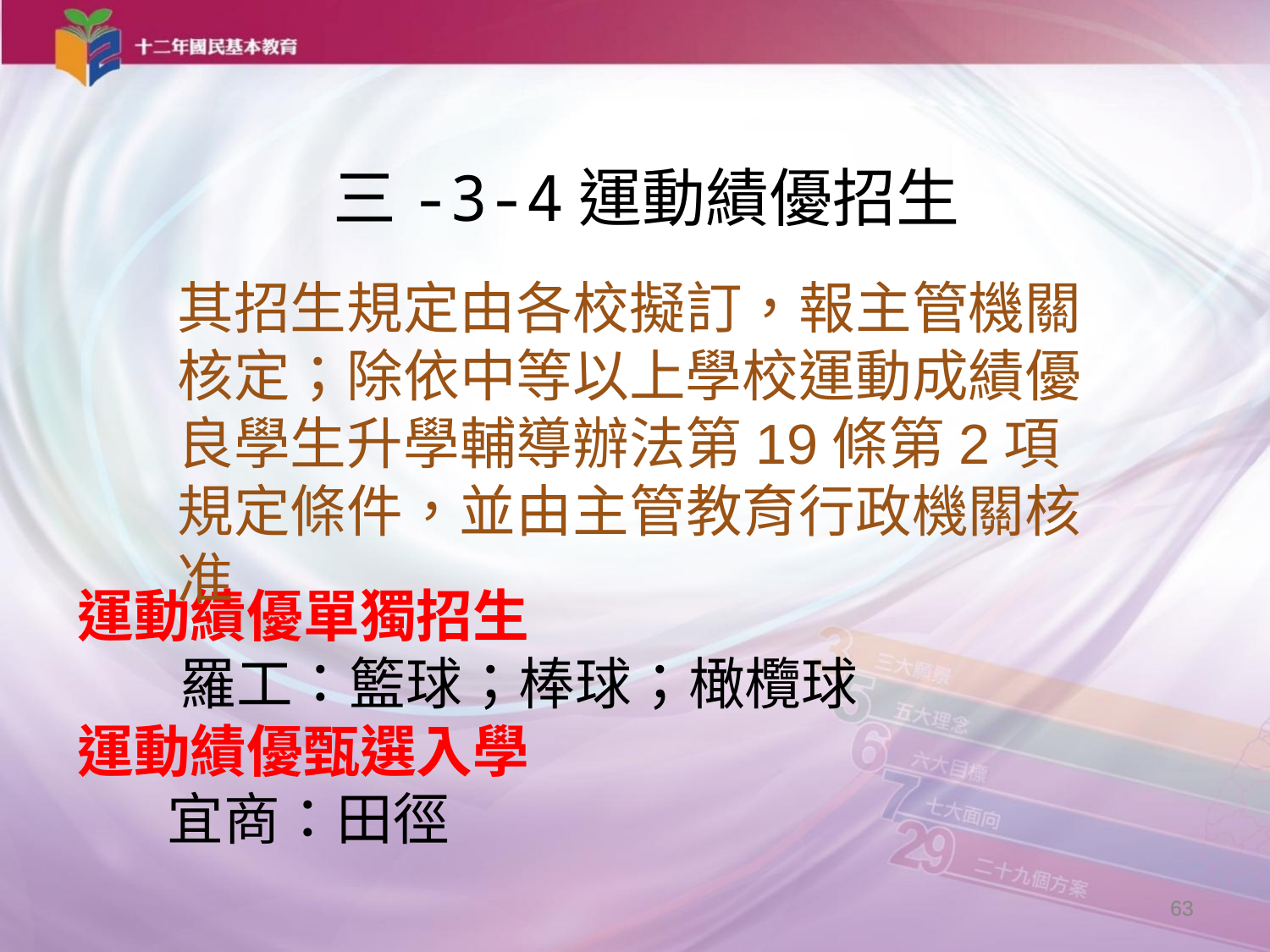

# 三-3-4運動績優招生
其招生規定由各校擬訂，報主管機關核定；除依中等以上學校運動成績優良學生升學輔導辦法第19條第2項規定條件，並由主管教育行政機關核准
運動績優單獨招生
       羅工：籃球；棒球；橄欖球
運動績優甄選入學
      宜商：田徑
63
63